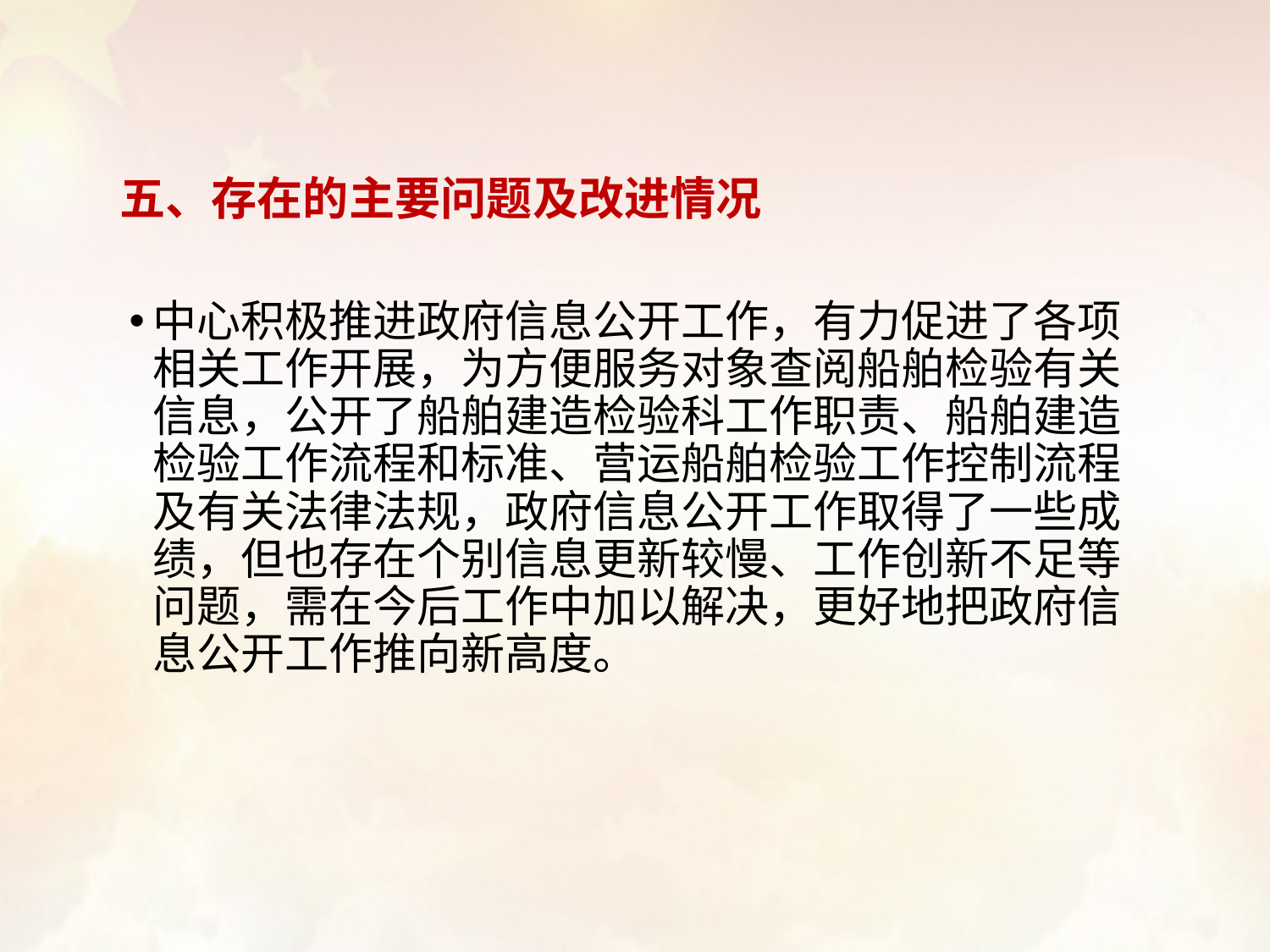

# 五、存在的主要问题及改进情况
中心积极推进政府信息公开工作，有力促进了各项相关工作开展，为方便服务对象查阅船舶检验有关信息，公开了船舶建造检验科工作职责、船舶建造检验工作流程和标准、营运船舶检验工作控制流程及有关法律法规，政府信息公开工作取得了一些成绩，但也存在个别信息更新较慢、工作创新不足等问题，需在今后工作中加以解决，更好地把政府信息公开工作推向新高度。